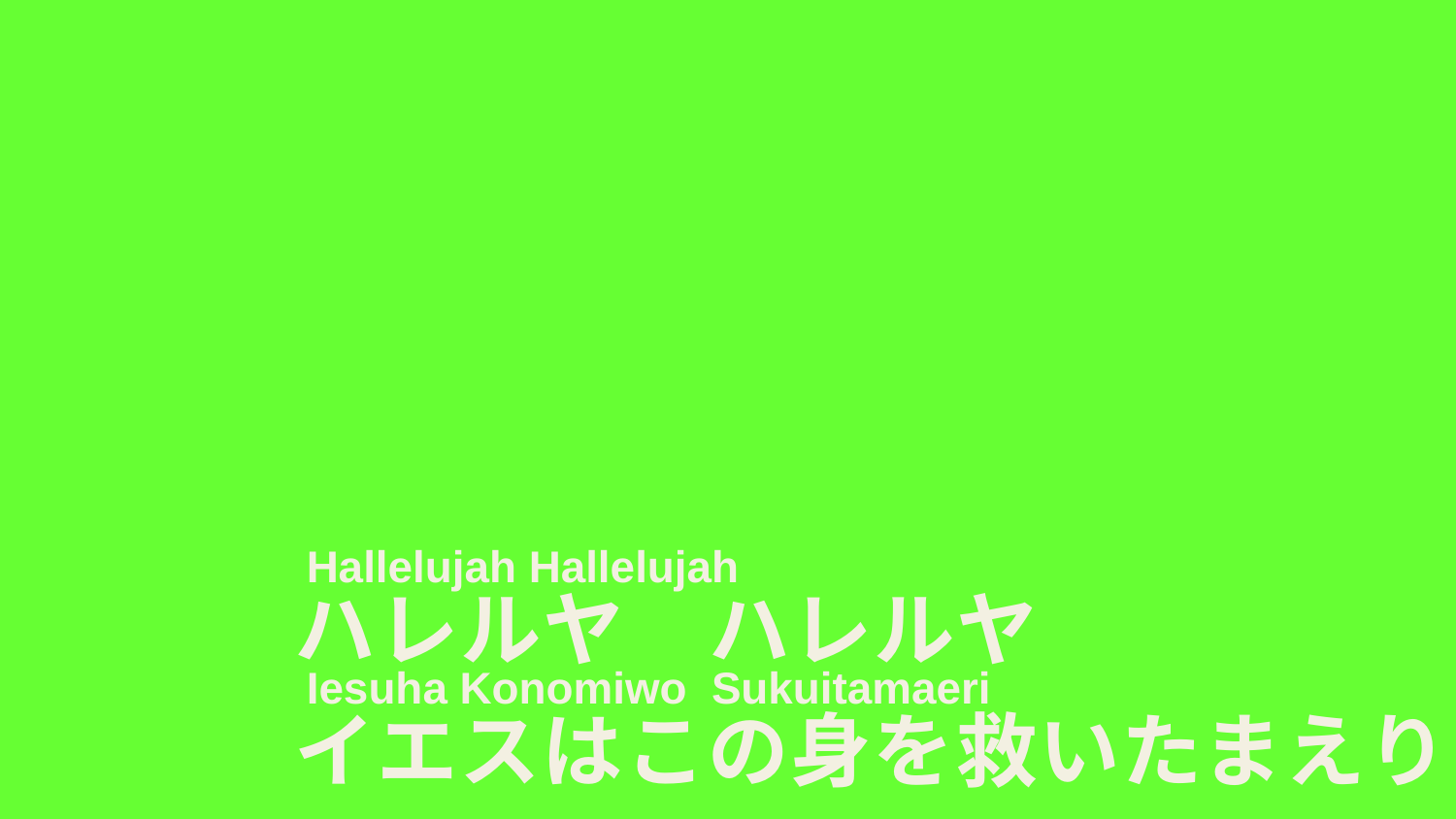

Hallelujah Hallelujah

Iesuha Konomiwo  Sukuitamaeri
ハレルヤ　ハレルヤ
イエスはこの身を救いたまえり